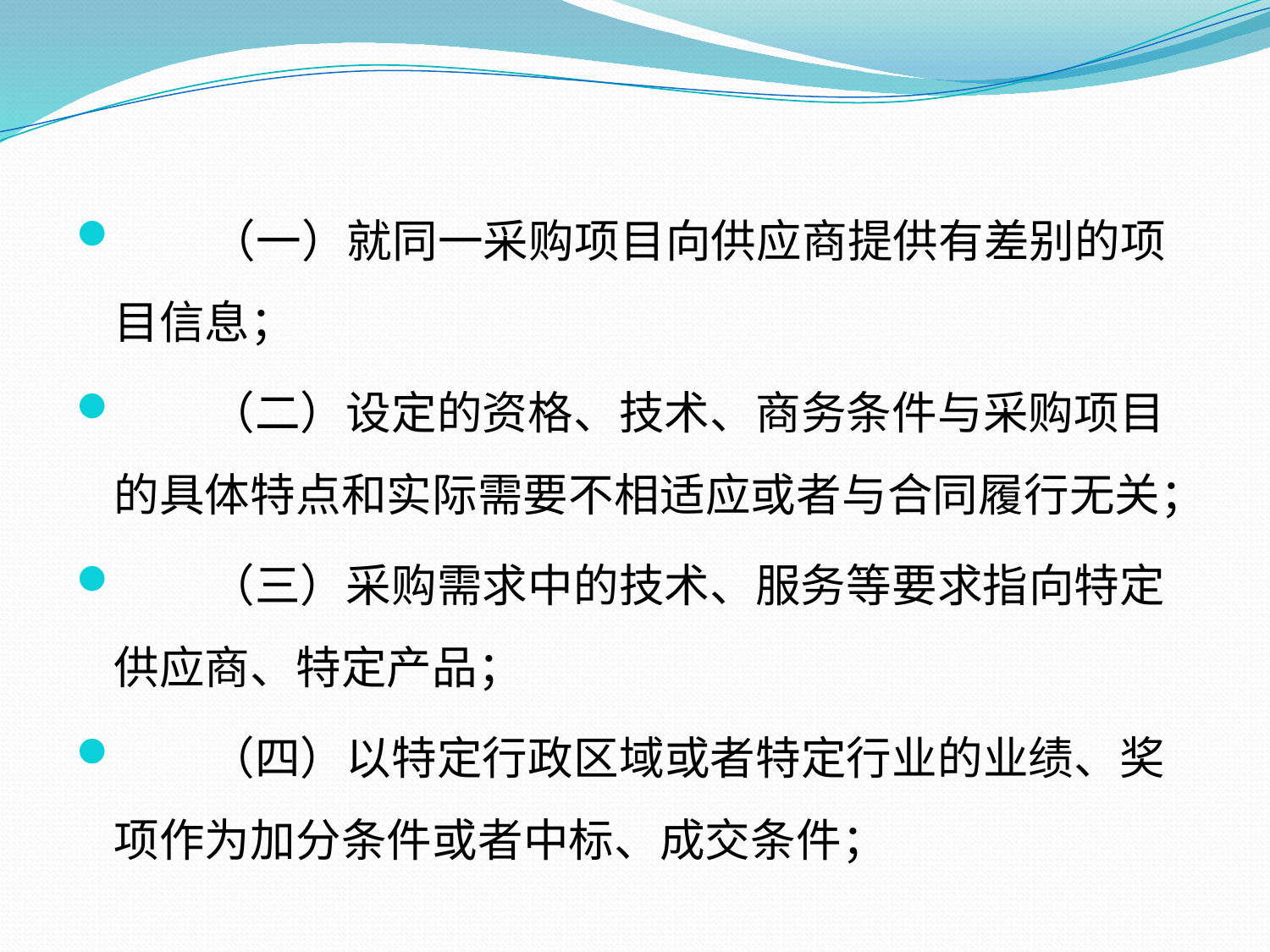

#
        （一）就同一采购项目向供应商提供有差别的项目信息；
　　（二）设定的资格、技术、商务条件与采购项目的具体特点和实际需要不相适应或者与合同履行无关；
　　（三）采购需求中的技术、服务等要求指向特定供应商、特定产品；
　　（四）以特定行政区域或者特定行业的业绩、奖项作为加分条件或者中标、成交条件；